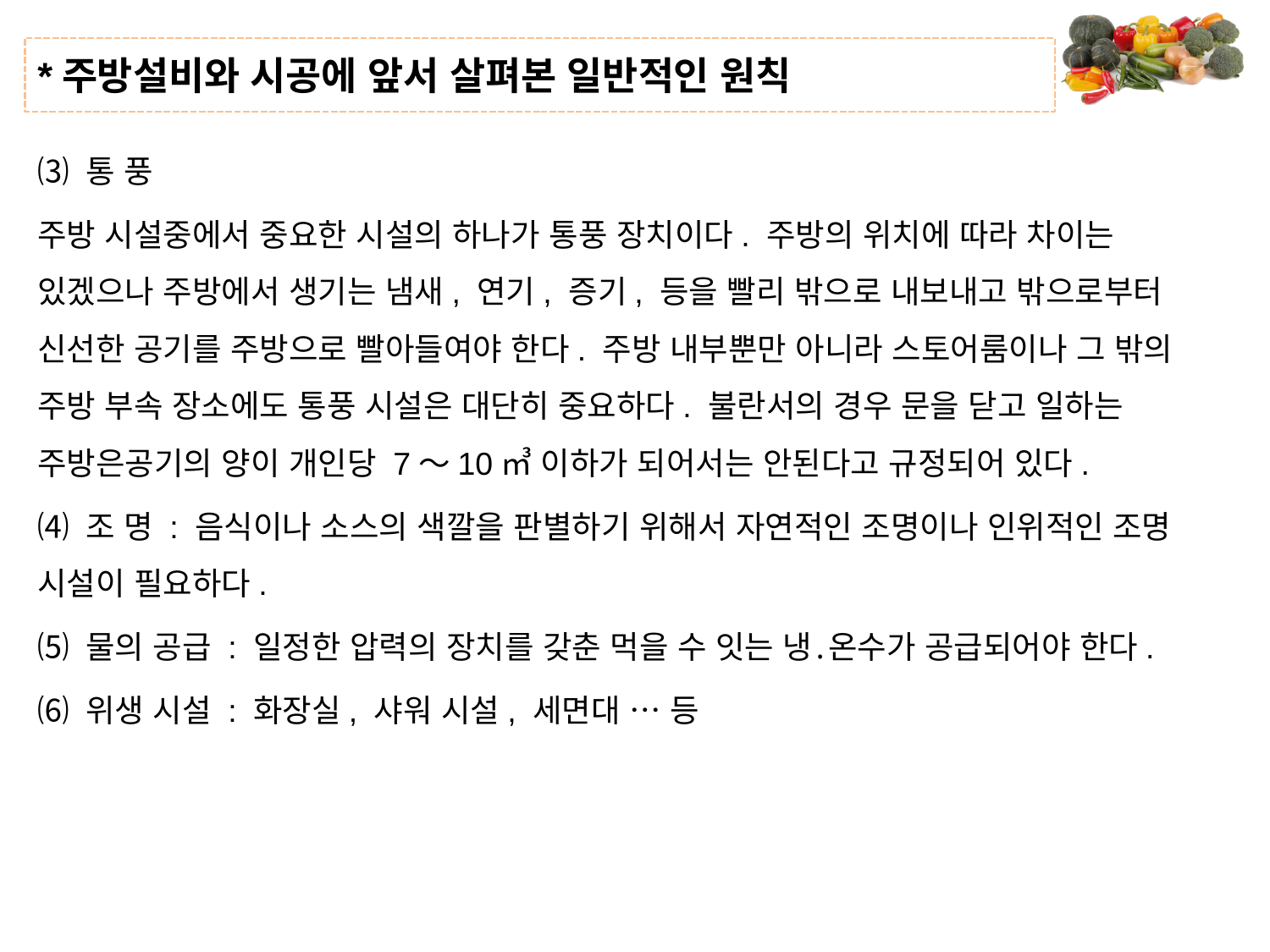

# *주방설비와 시공에 앞서 살펴본 일반적인 원칙
⑶ 통 풍
주방 시설중에서 중요한 시설의 하나가 통풍 장치이다. 주방의 위치에 따라 차이는 있겠으나 주방에서 생기는 냄새, 연기, 증기, 등을 빨리 밖으로 내보내고 밖으로부터 신선한 공기를 주방으로 빨아들여야 한다. 주방 내부뿐만 아니라 스토어룸이나 그 밖의 주방 부속 장소에도 통풍 시설은 대단히 중요하다. 불란서의 경우 문을 닫고 일하는 주방은공기의 양이 개인당 7～10㎥ 이하가 되어서는 안된다고 규정되어 있다.
⑷ 조 명 : 음식이나 소스의 색깔을 판별하기 위해서 자연적인 조명이나 인위적인 조명 시설이 필요하다.
⑸ 물의 공급 : 일정한 압력의 장치를 갖춘 먹을 수 잇는 냉․온수가 공급되어야 한다.
⑹ 위생 시설 : 화장실, 샤워 시설, 세면대 … 등